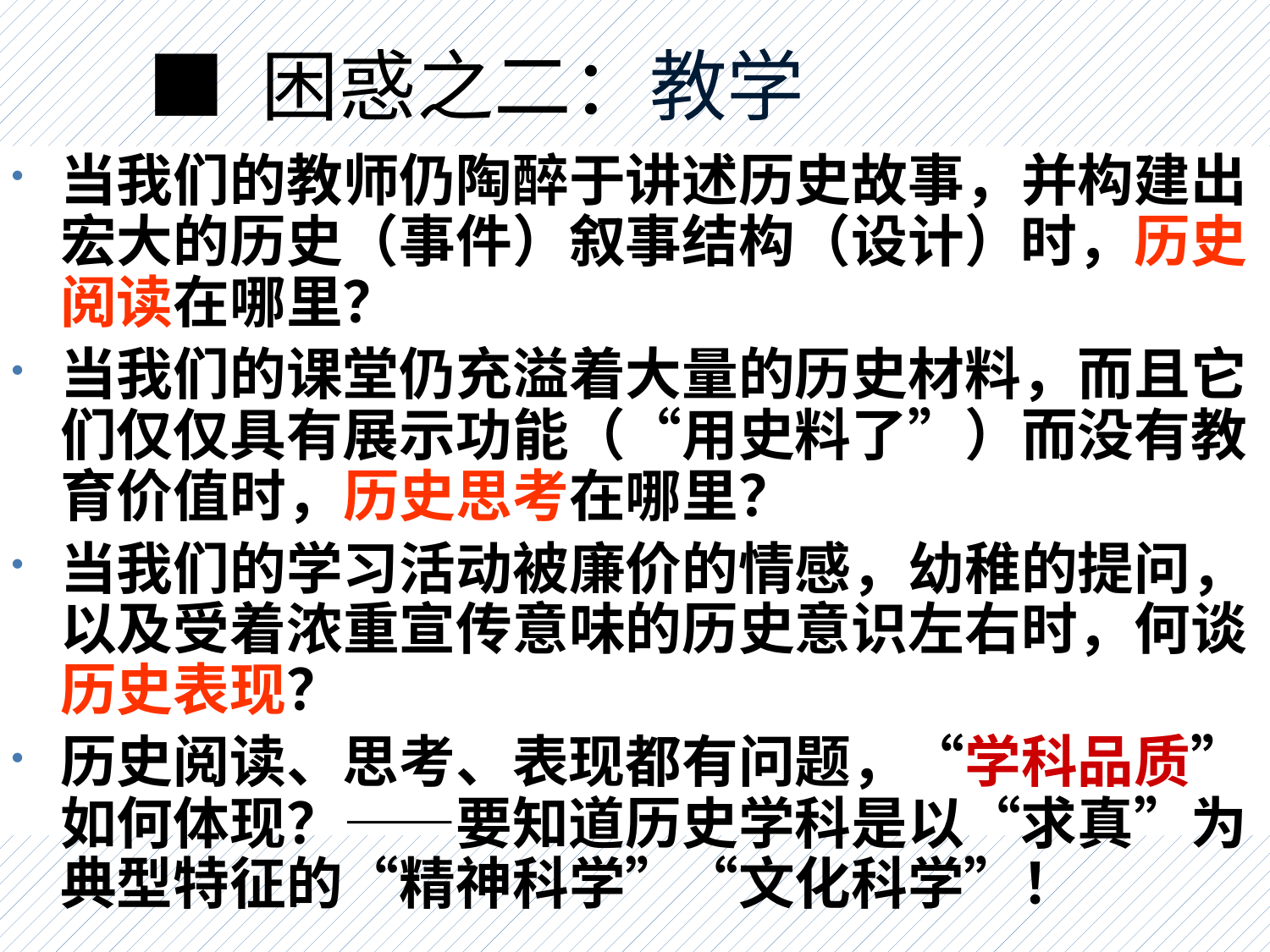

■ 困惑之二：教学
当我们的教师仍陶醉于讲述历史故事，并构建出宏大的历史（事件）叙事结构（设计）时，历史阅读在哪里？
当我们的课堂仍充溢着大量的历史材料，而且它们仅仅具有展示功能（“用史料了”）而没有教育价值时，历史思考在哪里？
当我们的学习活动被廉价的情感，幼稚的提问，以及受着浓重宣传意味的历史意识左右时，何谈历史表现？
历史阅读、思考、表现都有问题，“学科品质”如何体现？——要知道历史学科是以“求真”为典型特征的“精神科学”“文化科学”！